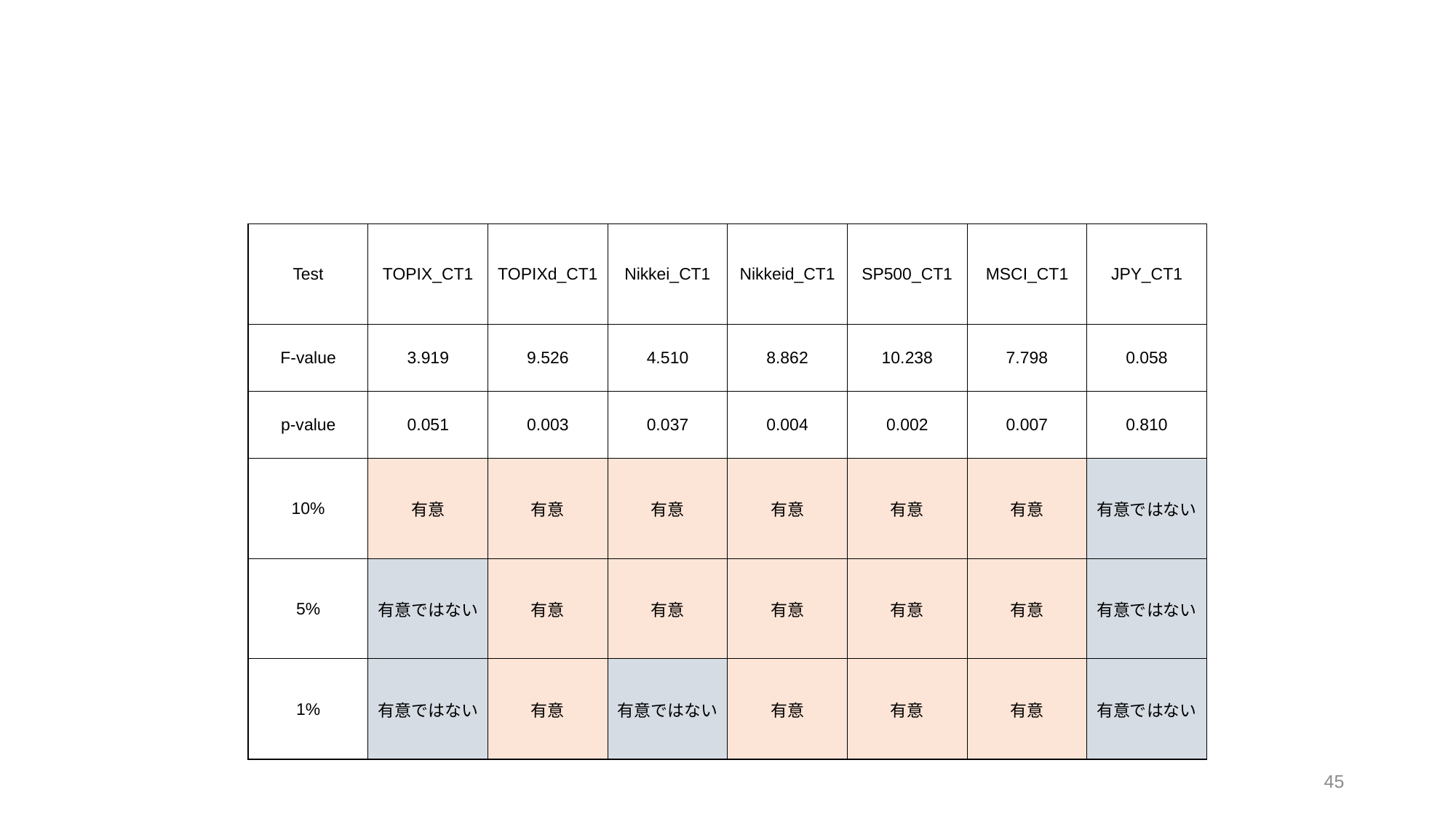

#
| Test | TOPIX\_CT1 | TOPIXd\_CT1 | Nikkei\_CT1 | Nikkeid\_CT1 | SP500\_CT1 | MSCI\_CT1 | JPY\_CT1 |
| --- | --- | --- | --- | --- | --- | --- | --- |
| F-value | 3.919 | 9.526 | 4.510 | 8.862 | 10.238 | 7.798 | 0.058 |
| p-value | 0.051 | 0.003 | 0.037 | 0.004 | 0.002 | 0.007 | 0.810 |
| 10% | 有意 | 有意 | 有意 | 有意 | 有意 | 有意 | 有意ではない |
| 5% | 有意ではない | 有意 | 有意 | 有意 | 有意 | 有意 | 有意ではない |
| 1% | 有意ではない | 有意 | 有意ではない | 有意 | 有意 | 有意 | 有意ではない |
45